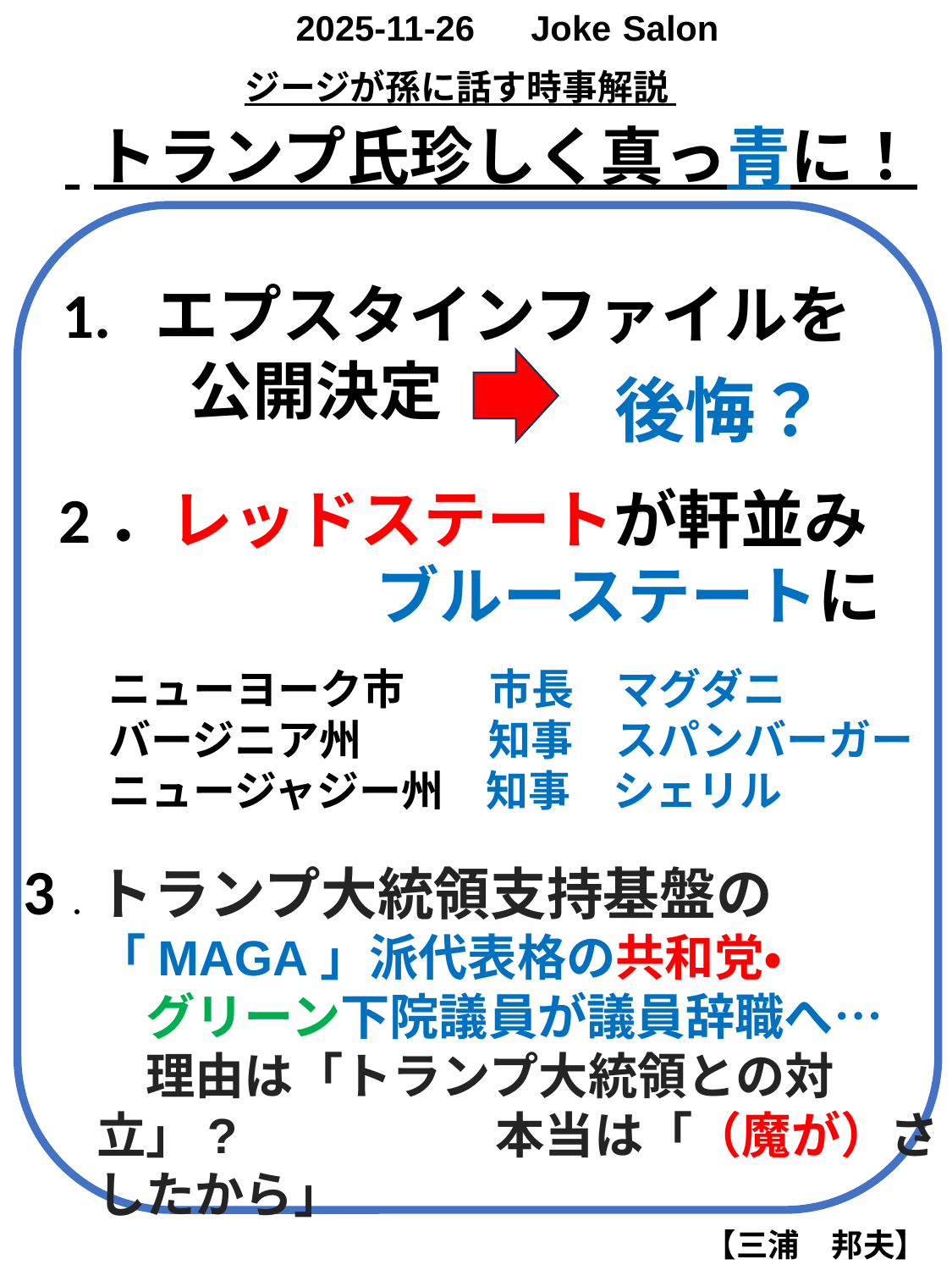

2025-11-26　Joke Salon
ジージが孫に話す時事解説
 トランプ氏珍しく真っ青に！
国内パッケージツアー旅行券
1.  エプスタインファイルを
　　公開決定

後悔？
2．レッドステートが軒並み
　　　　　ブルーステートに
ニューヨーク市　　市長　マグダニ
バージニア州　　　知事　スパンバーガー
ニュージャジー州　知事　シェリル

3．
トランプ大統領支持基盤の「MAGA」派代表格の共和党・
　グリーン下院議員が議員辞職へ…　　理由は「トランプ大統領との対立」?　　　　　本当は「（魔が）さしたから」
【三浦　邦夫】